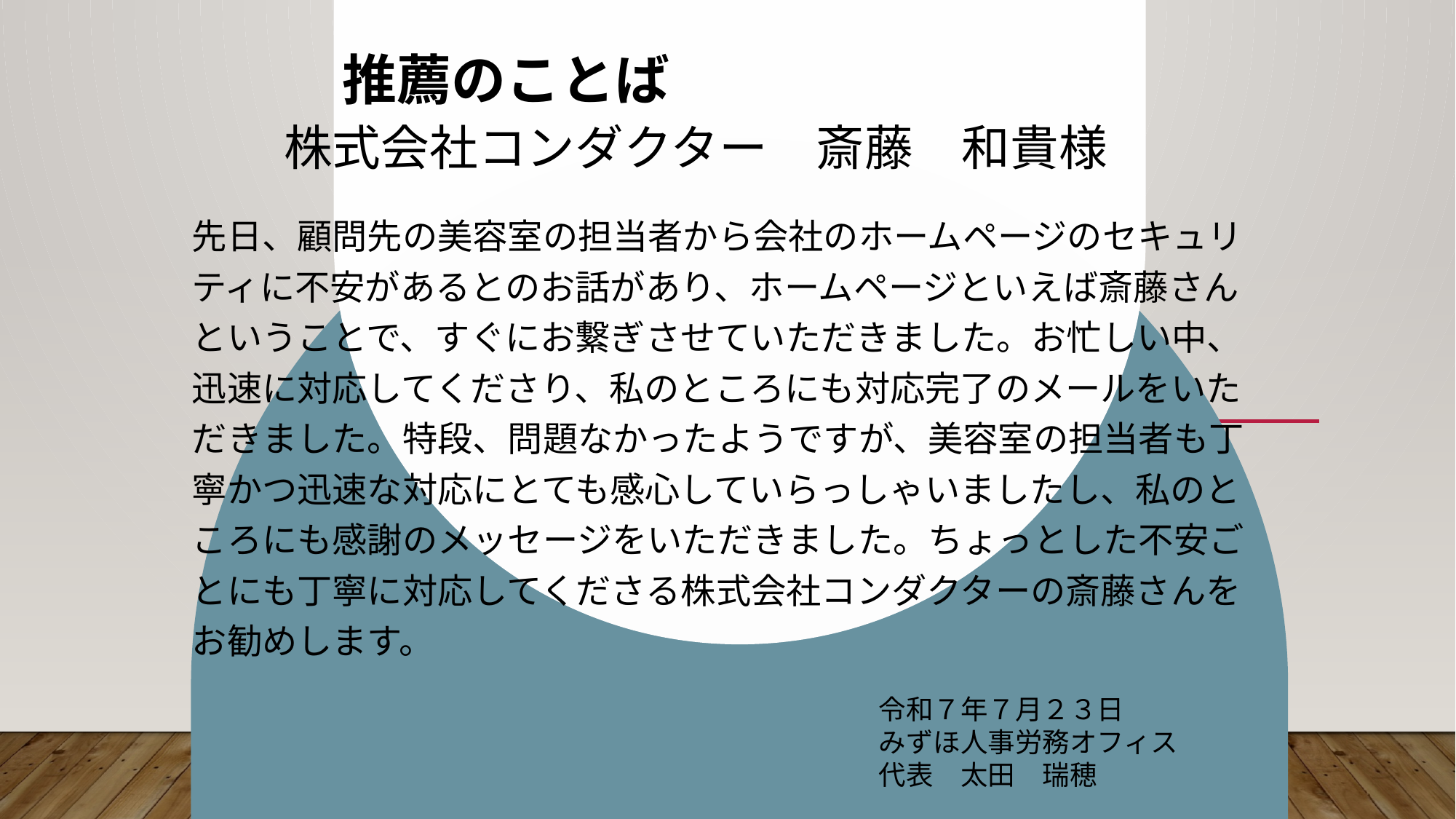

# 推薦のことば
株式会社コンダクター　斎藤　和貴様
先日、顧問先の美容室の担当者から会社のホームページのセキュリティに不安があるとのお話があり、ホームページといえば斎藤さんということで、すぐにお繋ぎさせていただきました。お忙しい中、迅速に対応してくださり、私のところにも対応完了のメールをいただきました。特段、問題なかったようですが、美容室の担当者も丁寧かつ迅速な対応にとても感心していらっしゃいましたし、私のところにも感謝のメッセージをいただきました。ちょっとした不安ごとにも丁寧に対応してくださる株式会社コンダクターの斎藤さんをお勧めします。
令和７年７月２３日　　　　　みずほ人事労務オフィス
代表　太田　瑞穂